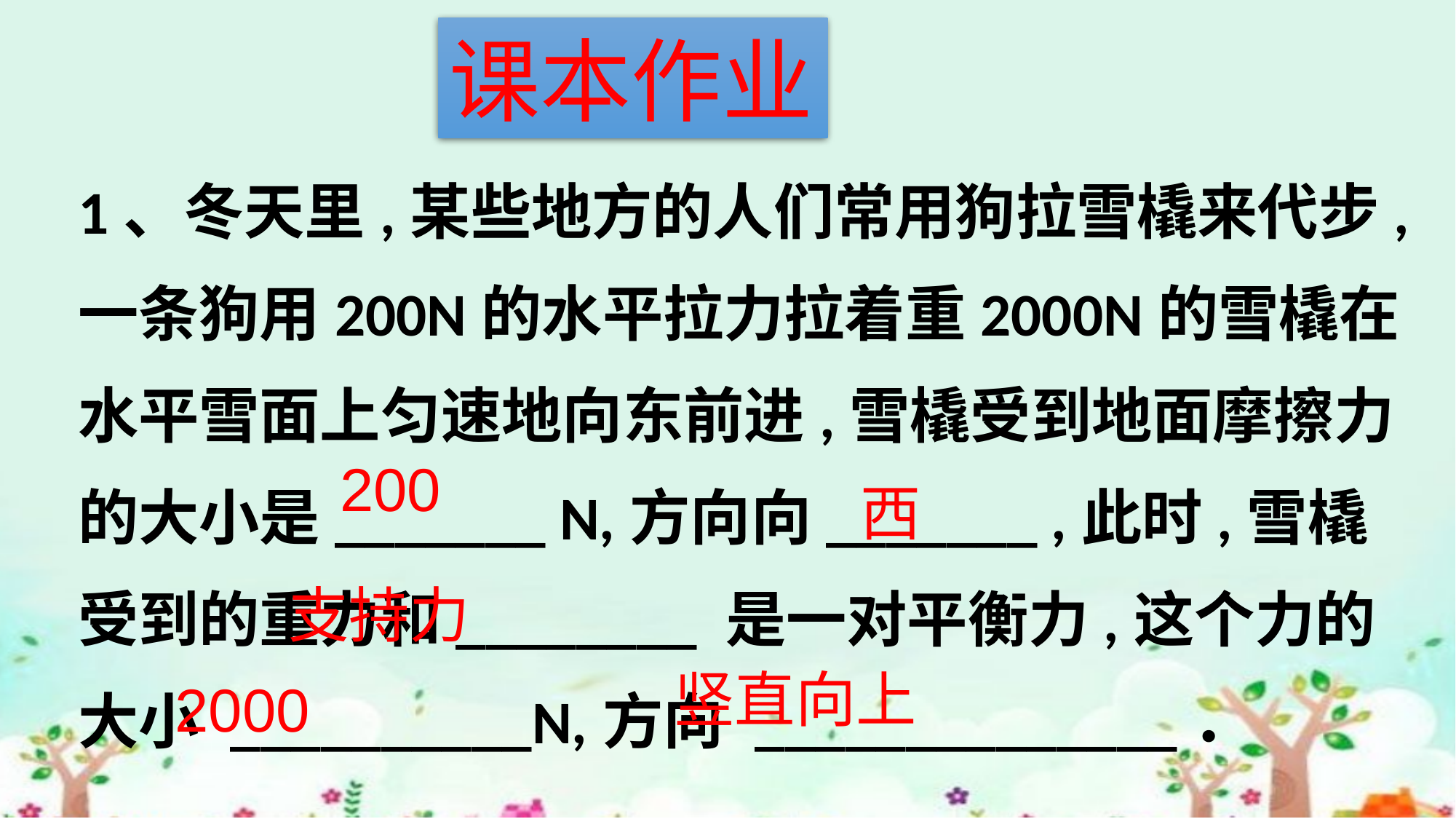

课本作业
1、冬天里,某些地方的人们常用狗拉雪橇来代步,一条狗用200N的水平拉力拉着重2000N的雪橇在水平雪面上匀速地向东前进,雪橇受到地面摩擦力的大小是_______ N,方向向_______ ,此时,雪橇受到的重力和________ 是一对平衡力,这个力的大小 __________N,方向 ______________．
200
西
支持力
竖直向上
2000